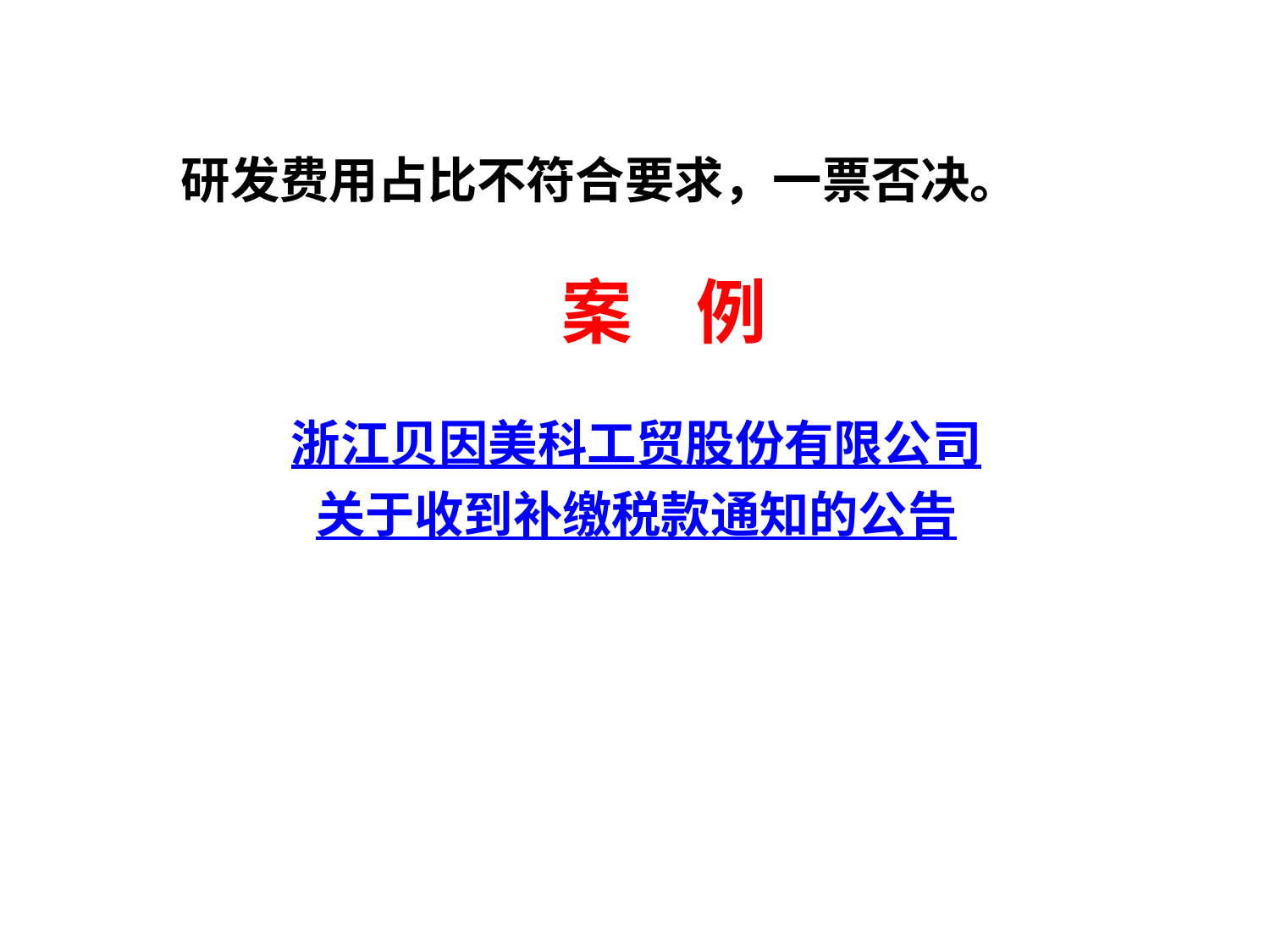

研发费用占比不符合要求，一票否决。

    案    例

浙江贝因美科工贸股份有限公司
关于收到补缴税款通知的公告